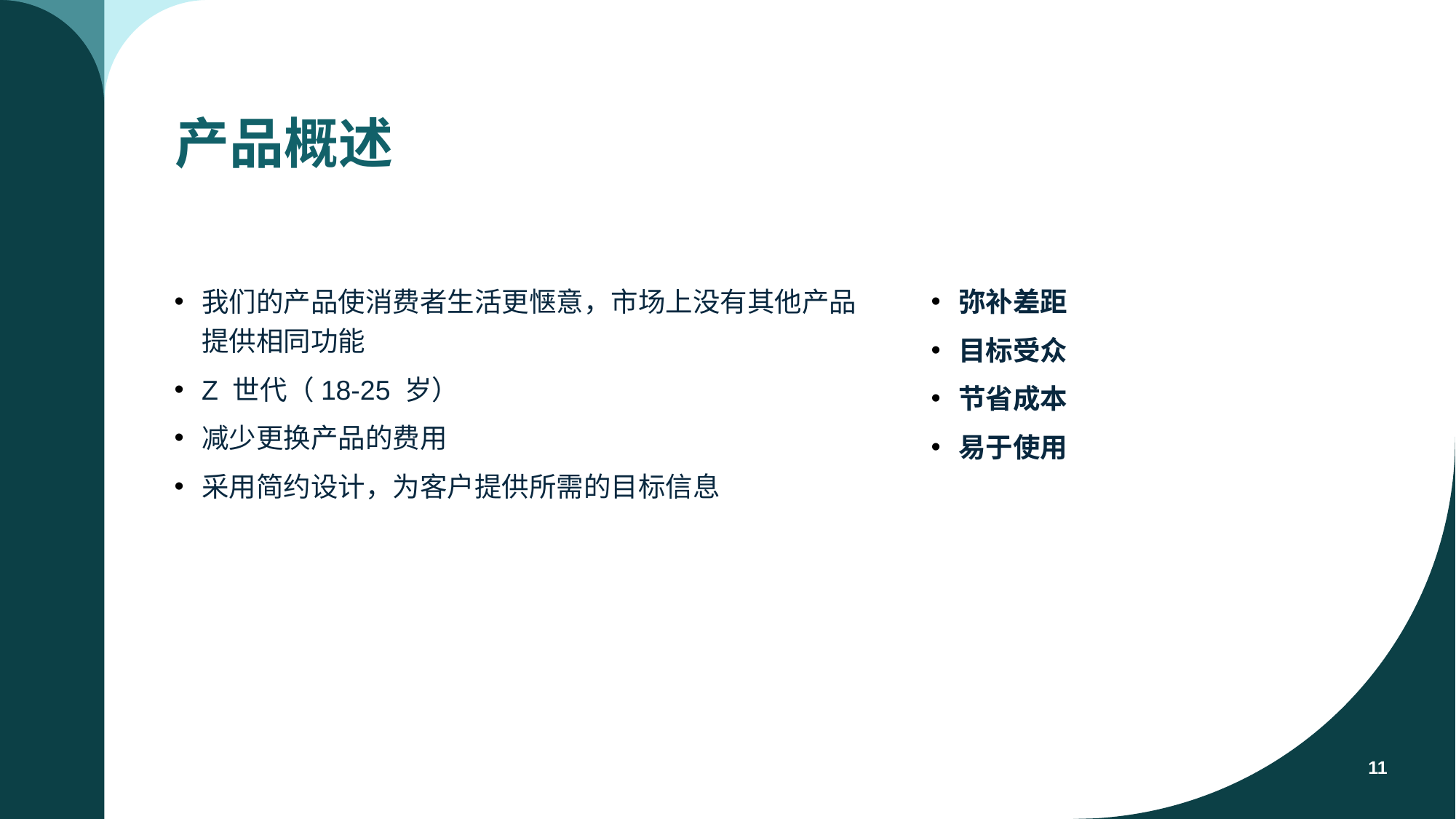

# 产品概述
我们的产品使消费者生活更惬意，市场上没有其他产品提供相同功能
Z 世代（18-25 岁）
减少更换产品的费用
采用简约设计，为客户提供所需的目标信息
弥补差距
目标受众
节省成本
易于使用
11